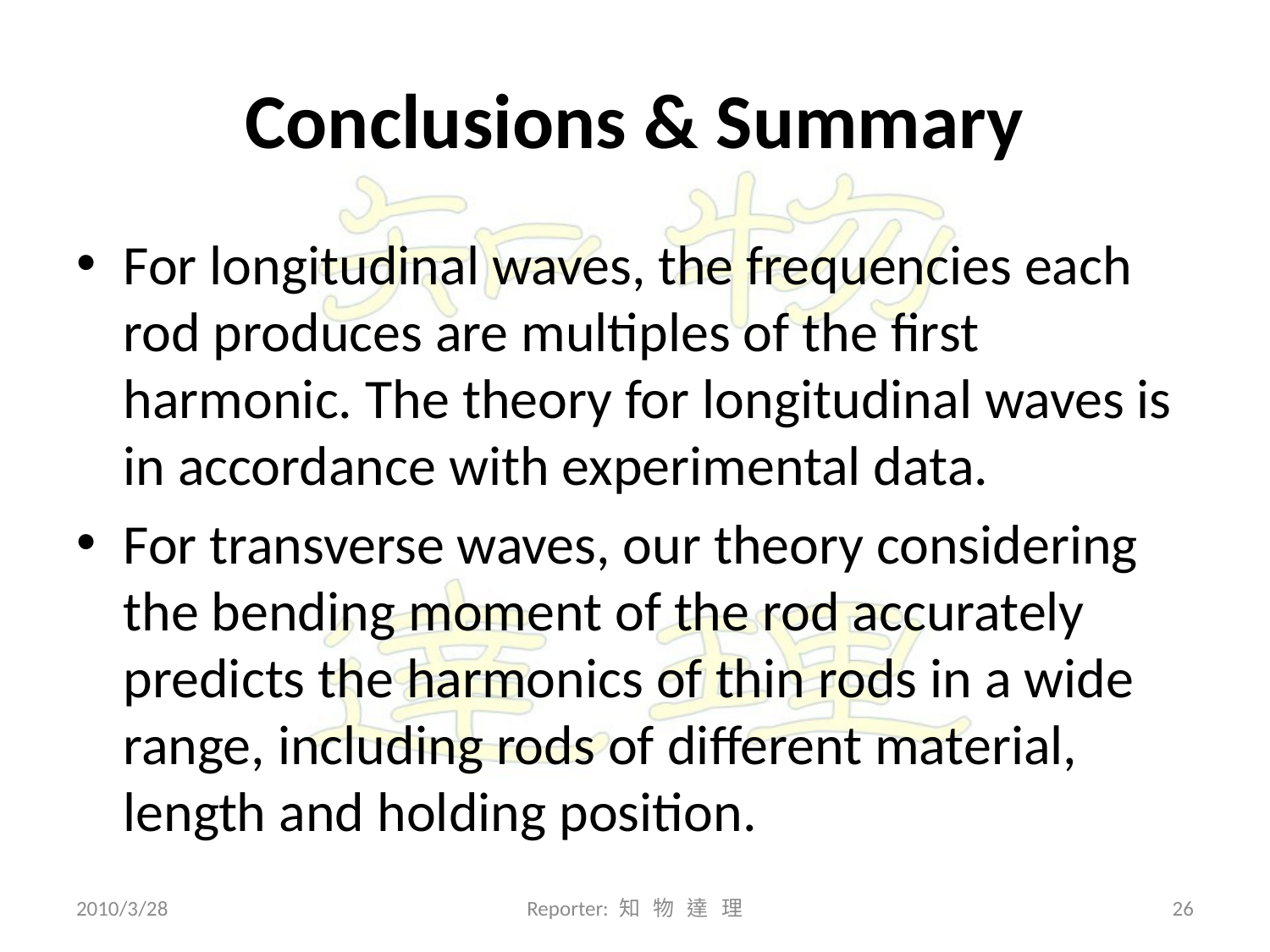

# Conclusions & Summary
For longitudinal waves, the frequencies each rod produces are multiples of the first harmonic. The theory for longitudinal waves is in accordance with experimental data.
For transverse waves, our theory considering the bending moment of the rod accurately predicts the harmonics of thin rods in a wide range, including rods of different material, length and holding position.
2010/3/28
Reporter: 知  物  達  理
26